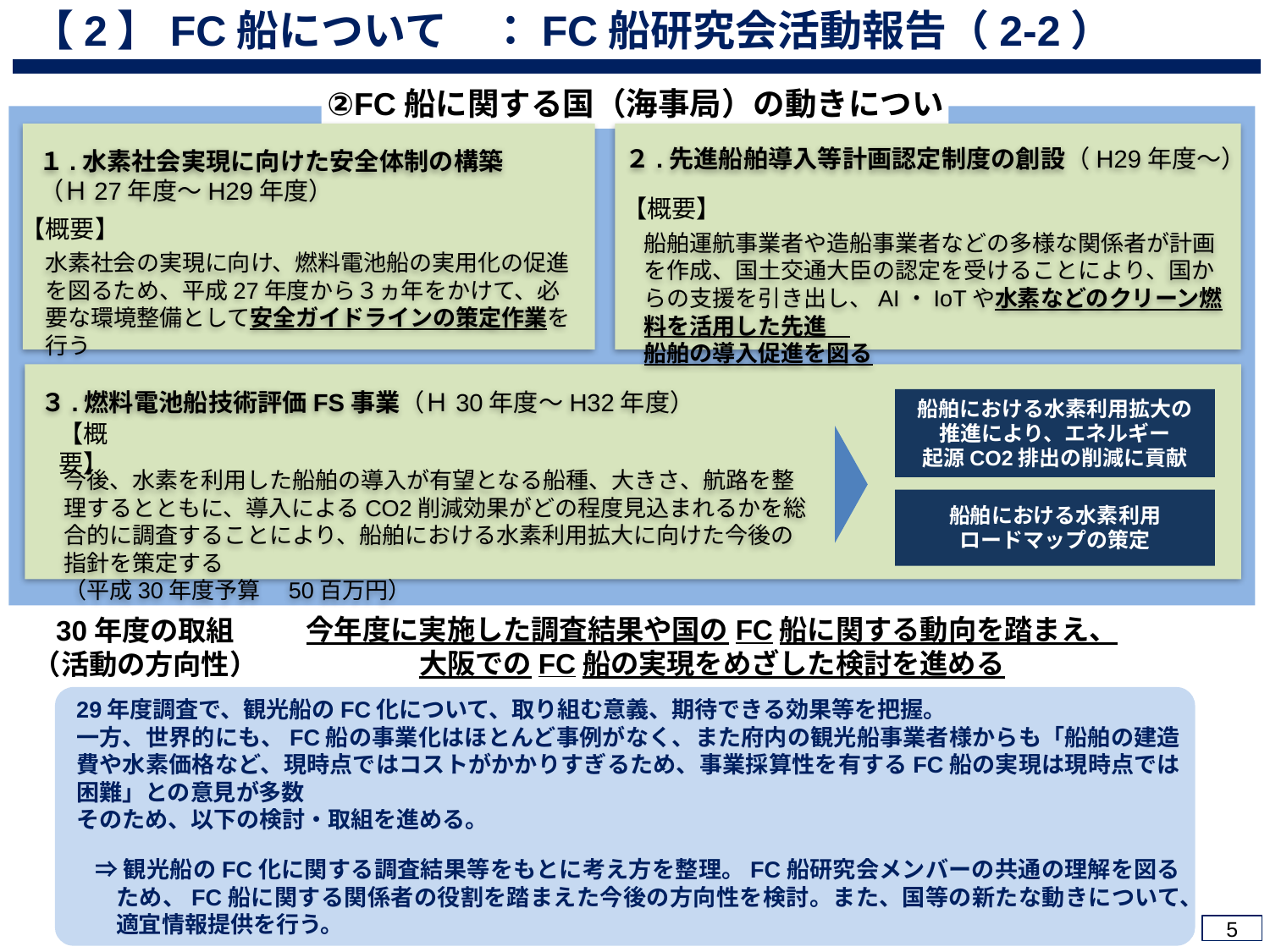

【2】FC船について　：FC船研究会活動報告（2-2）
②FC船に関する国（海事局）の動きについて

２.先進船舶導入等計画認定制度の創設（H29年度～）
１.水素社会実現に向けた安全体制の構築
（Ｈ27年度～H29年度）
【概要】
船舶運航事業者や造船事業者などの多様な関係者が計画を作成、国土交通大臣の認定を受けることにより、国からの支援を引き出し、AI・IoTや水素などのクリーン燃料を活用した先進
船舶の導入促進を図る
【概要】
水素社会の実現に向け、燃料電池船の実用化の促進を図るため、平成27年度から３ヵ年をかけて、必要な環境整備として安全ガイドラインの策定作業を行う
FC船事業活性化に向けた関係者の役割

○運行時にＣＯ２を排出せず、環境にやさしい。また、静かで振動が少ないため、上質な空間を提供できる。
○新たな観光資源　兼　交通手段としての期待が大きい。
●普及に向けては、船の価格、燃料電池等の小型軽量化、水素供給インフラの整備の課題がある。
３.燃料電池船技術評価FS事業（Ｈ30年度～H32年度）

船舶における水素利用拡大の
推進により、エネルギー
起源CO2排出の削減に貢献
【概要】
今後、水素を利用した船舶の導入が有望となる船種、大きさ、航路を整理するとともに、導入によるCO2削減効果がどの程度見込まれるかを総合的に調査することにより、船舶における水素利用拡大に向けた今後の指針を策定する
（平成30年度予算　50百万円）

FC船事業活性化に向けた関係者の役割
船舶における水素利用
ロードマップの策定
30年度の取組
（活動の方向性）
今年度に実施した調査結果や国のFC船に関する動向を踏まえ、
大阪でのFC船の実現をめざした検討を進める

29年度調査で、観光船のFC化について、取り組む意義、期待できる効果等を把握。
一方、世界的にも、FC船の事業化はほとんど事例がなく、また府内の観光船事業者様からも「船舶の建造費や水素価格など、現時点ではコストがかかりすぎるため、事業採算性を有するFC船の実現は現時点では困難」との意見が多数
そのため、以下の検討・取組を進める。

⇒観光船のFC化に関する調査結果等をもとに考え方を整理。FC船研究会メンバーの共通の理解を図るため、FC船に関する関係者の役割を踏まえた今後の方向性を検討。また、国等の新たな動きについて、適宜情報提供を行う。
5